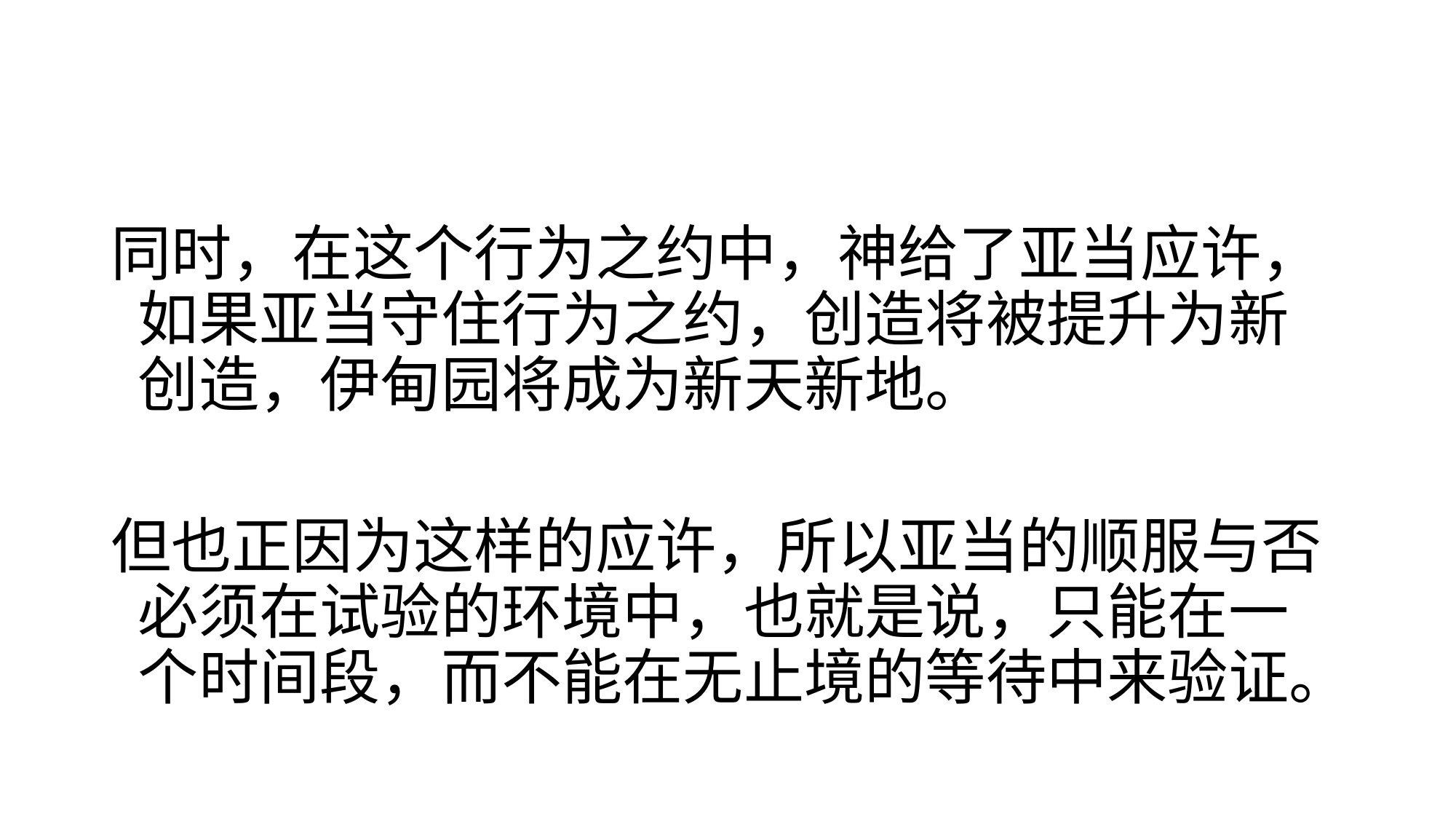

#
同时，在这个行为之约中，神给了亚当应许，如果亚当守住行为之约，创造将被提升为新创造，伊甸园将成为新天新地。

但也正因为这样的应许，所以亚当的顺服与否必须在试验的环境中，也就是说，只能在一个时间段，而不能在无止境的等待中来验证。